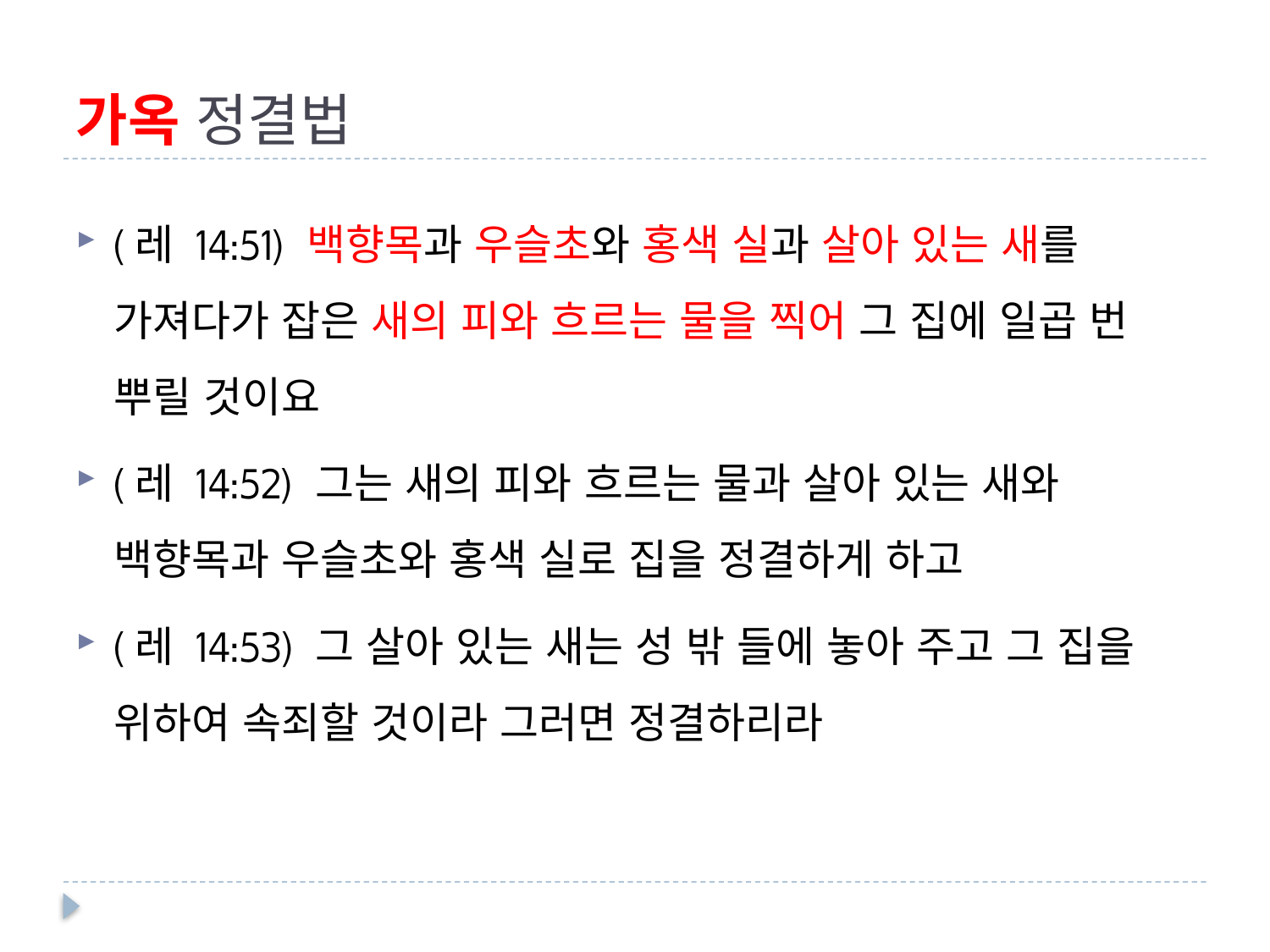

# 가옥 정결법
(레 14:51) 백향목과 우슬초와 홍색 실과 살아 있는 새를 가져다가 잡은 새의 피와 흐르는 물을 찍어 그 집에 일곱 번 뿌릴 것이요
(레 14:52) 그는 새의 피와 흐르는 물과 살아 있는 새와 백향목과 우슬초와 홍색 실로 집을 정결하게 하고
(레 14:53) 그 살아 있는 새는 성 밖 들에 놓아 주고 그 집을 위하여 속죄할 것이라 그러면 정결하리라